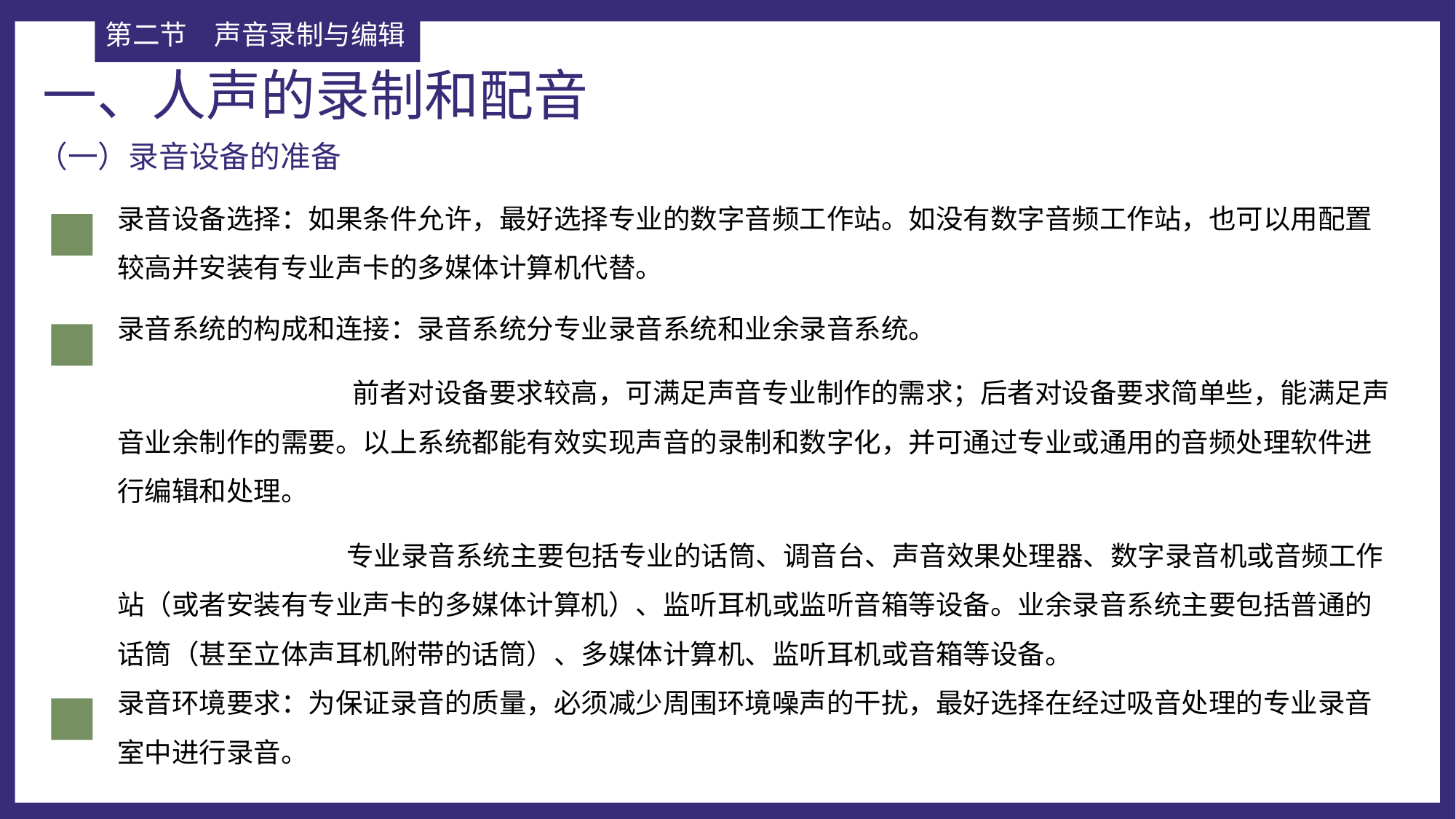

第二节	声音录制与编辑
一、人声的录制和配音
（一）录音设备的准备
录音设备选择：如果条件允许，最好选择专业的数字音频工作站。如没有数字音频工作站，也可以用配置较高并安装有专业声卡的多媒体计算机代替。

录音系统的构成和连接：录音系统分专业录音系统和业余录音系统。
                                     前者对设备要求较高，可满足声音专业制作的需求；后者对设备要求简单些，能满足声音业余制作的需要。以上系统都能有效实现声音的录制和数字化，并可通过专业或通用的音频处理软件进行编辑和处理。
                                    专业录音系统主要包括专业的话筒、调音台、声音效果处理器、数字录音机或音频工作站（或者安装有专业声卡的多媒体计算机）、监听耳机或监听音箱等设备。业余录音系统主要包括普通的话筒（甚至立体声耳机附带的话筒）、多媒体计算机、监听耳机或音箱等设备。

录音环境要求：为保证录音的质量，必须减少周围环境噪声的干扰，最好选择在经过吸音处理的专业录音室中进行录音。